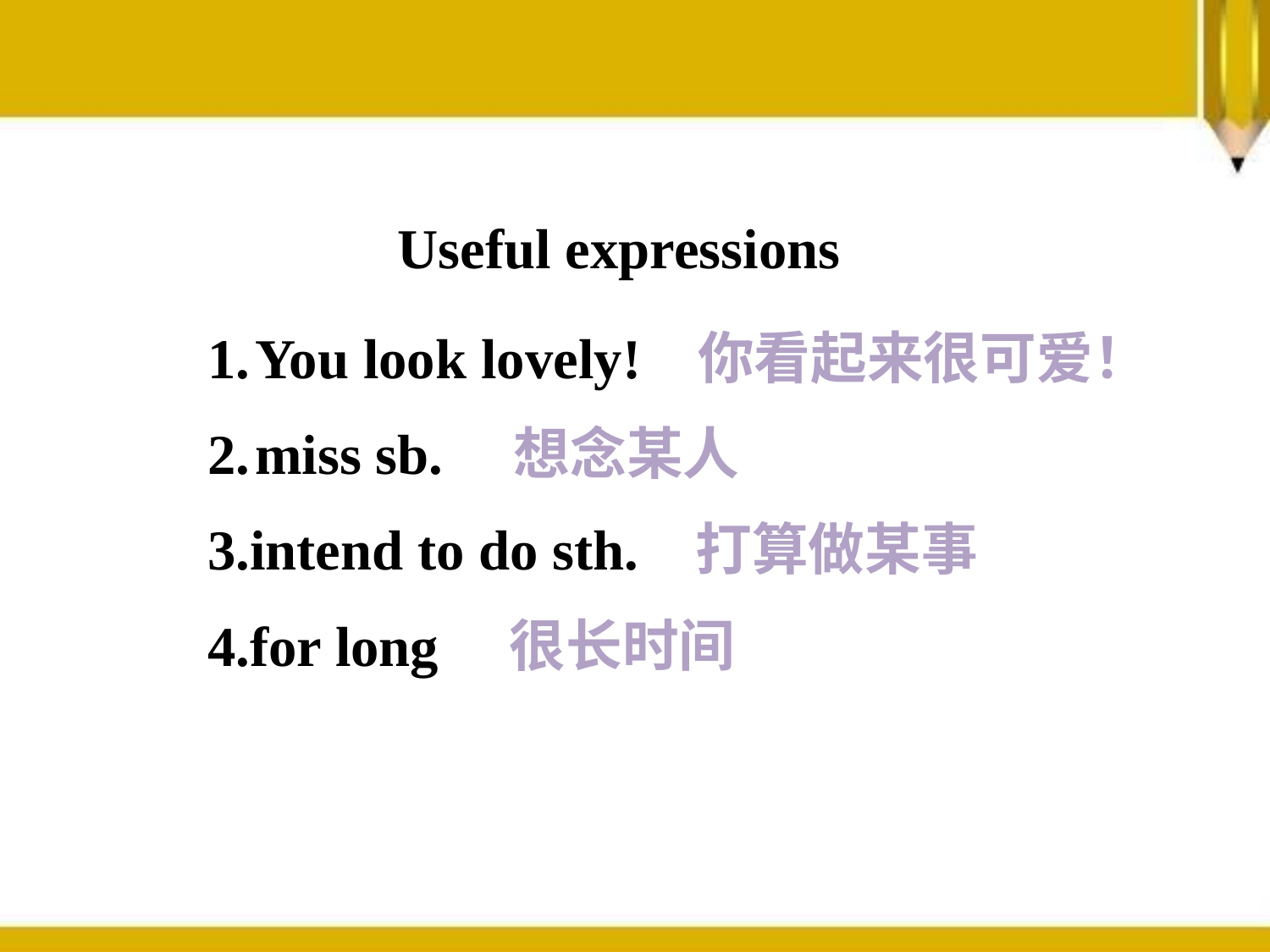

Useful expressions
You look lovely!   你看起来很可爱！
miss sb.    想念某人
3.intend to do sth.   打算做某事
4.for long    很长时间